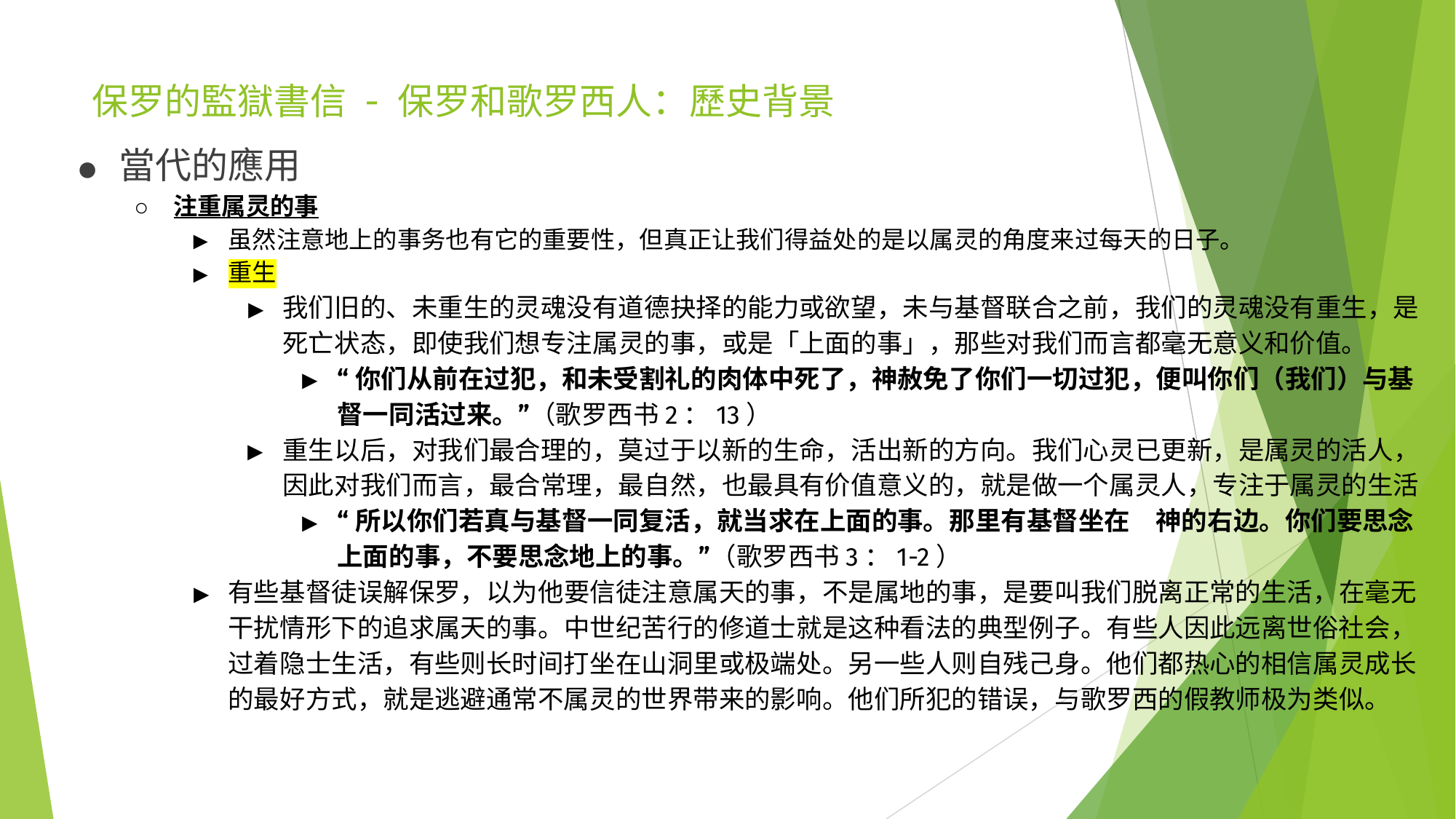

# 保罗的監獄書信 - 保罗和歌罗西人：歷史背景
當代的應用
注重属灵的事
虽然注意地上的事务也有它的重要性，但真正让我们得益处的是以属灵的角度来过每天的日子。
重生
我们旧的、未重生的灵魂没有道德抉择的能力或欲望，未与基督联合之前，我们的灵魂没有重生，是死亡状态，即使我们想专注属灵的事，或是「上面的事」，那些对我们而言都毫无意义和价值。
“你们从前在过犯，和未受割礼的肉体中死了，神赦免了你们一切过犯，便叫你们（我们）与基督一同活过来。”（歌罗西书2：13）
重生以后，对我们最合理的，莫过于以新的生命，活出新的方向。我们心灵已更新，是属灵的活人，因此对我们而言，最合常理，最自然，也最具有价值意义的，就是做一个属灵人，专注于属灵的生活
“所以你们若真与基督一同复活，就当求在上面的事。那里有基督坐在　神的右边。你们要思念上面的事，不要思念地上的事。”（歌罗西书3：1-2）
有些基督徒误解保罗，以为他要信徒注意属天的事，不是属地的事，是要叫我们脱离正常的生活，在毫无干扰情形下的追求属天的事。中世纪苦行的修道士就是这种看法的典型例子。有些人因此远离世俗社会，过着隐士生活，有些则长时间打坐在山洞里或极端处。另一些人则自残己身。他们都热心的相信属灵成长的最好方式，就是逃避通常不属灵的世界带来的影响。他们所犯的错误，与歌罗西的假教师极为类似。
​​